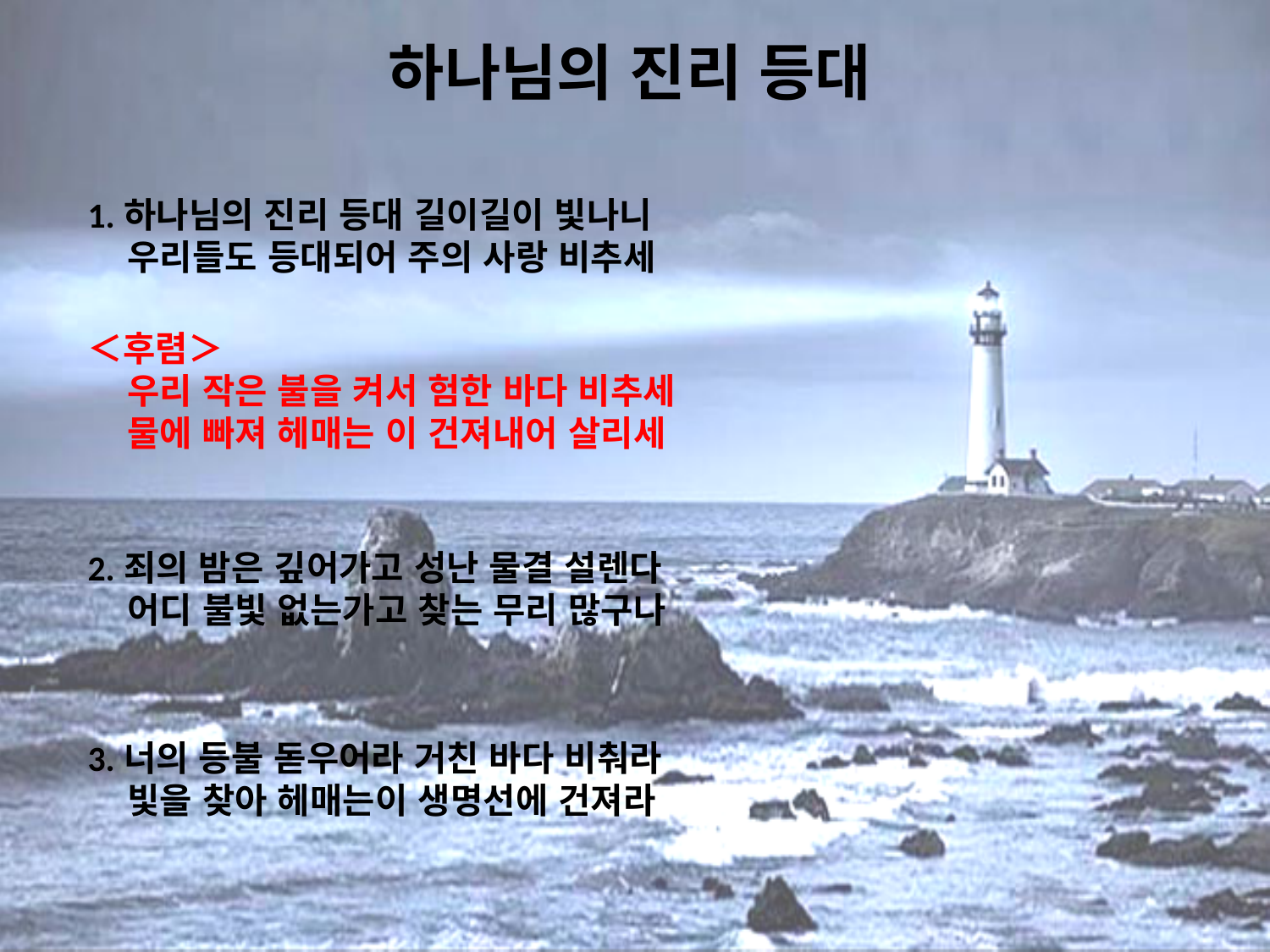

# 하나님의 진리 등대
1.하나님의 진리 등대 길이길이 빛나니
    우리들도 등대되어 주의 사랑 비추세
＜후렴＞
    우리 작은 불을 켜서 험한 바다 비추세
    물에 빠져 헤매는 이 건져내어 살리세
2.죄의 밤은 깊어가고 성난 물결 설렌다
    어디 불빛 없는가고 찾는 무리 많구나

3.너의 등불 돋우어라 거친 바다 비춰라
    빛을 찾아 헤매는이 생명선에 건져라